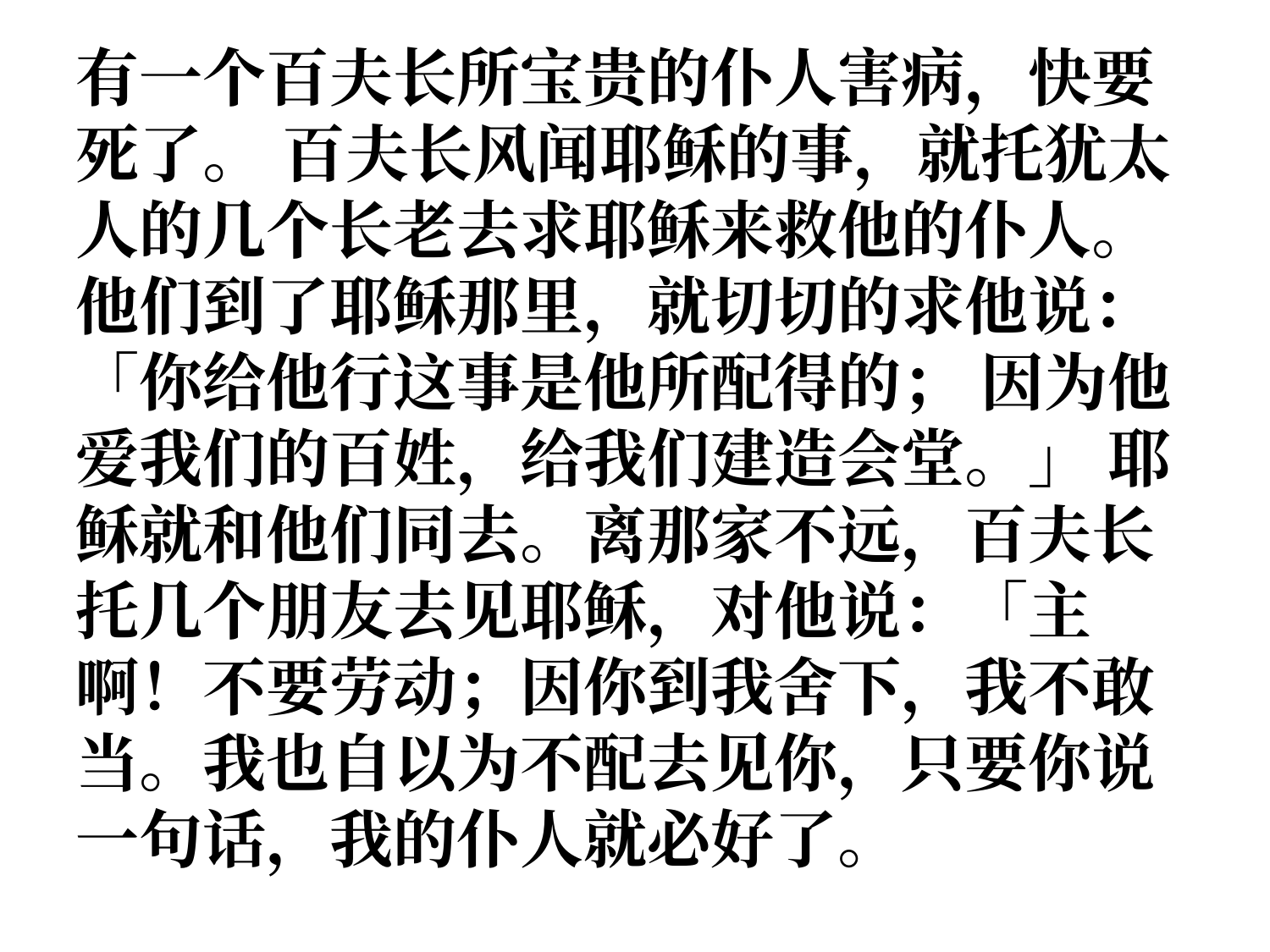

有一个百夫长所宝贵的仆人害病，快要死了。 百夫长风闻耶稣的事，就托犹太人的几个长老去求耶稣来救他的仆人。 他们到了耶稣那里，就切切的求他说：「你给他行这事是他所配得的； 因为他爱我们的百姓，给我们建造会堂。」 耶稣就和他们同去。离那家不远，百夫长托几个朋友去见耶稣，对他说：「主啊！不要劳动；因你到我舍下，我不敢当。我也自以为不配去见你，只要你说一句话，我的仆人就必好了。